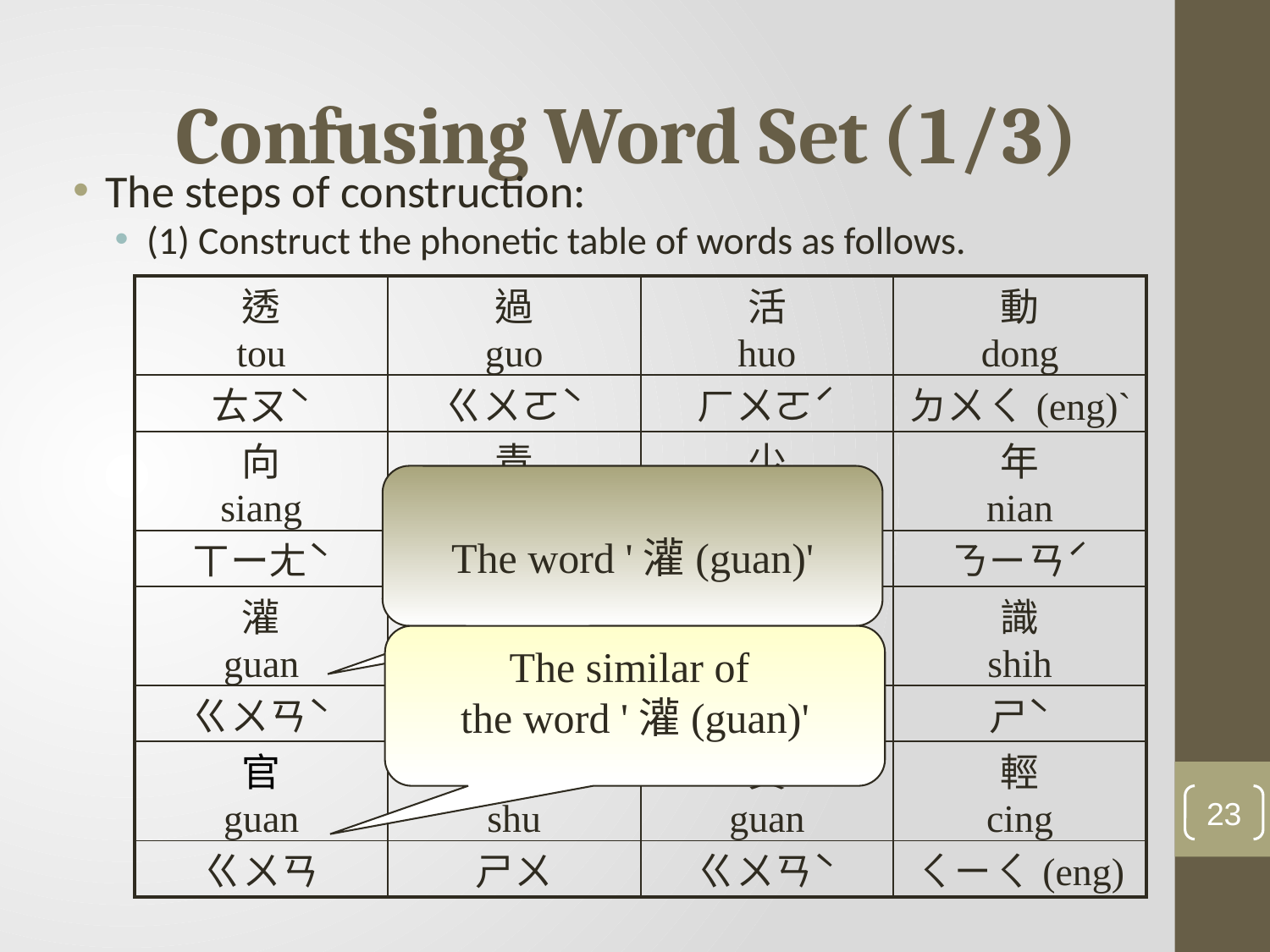

# Confusing Word Set (1/3)
The steps of construction:
(1) Construct the phonetic table of words as follows.
| 透 tou | 過 guo | 活 huo | 動 dong |
| --- | --- | --- | --- |
| ㄊㄡˋ | ㄍㄨㄛˋ | ㄏㄨㄛˊ | ㄉㄨㄑ(eng)ˋ |
| 向 siang | 青 cing | 少 shao | 年 nian |
| ㄒーㄤˋ | ㄑㄧㄑ(eng) | ㄕㄠˋ | ㄋㄧㄢˊ |
| 灌 guan | 輸 shu | 知 jhih | 識 shih |
| ㄍㄨㄢˋ | ㄕㄨ | ㄓ | ㄕˋ |
| 官 guan | 書 shu | 貫 guan | 輕 cing |
| ㄍㄨㄢ | ㄕㄨ | ㄍㄨㄢˋ | ㄑㄧㄑ(eng) |

The word '灌(guan)'
The similar of
the word '灌(guan)'
23